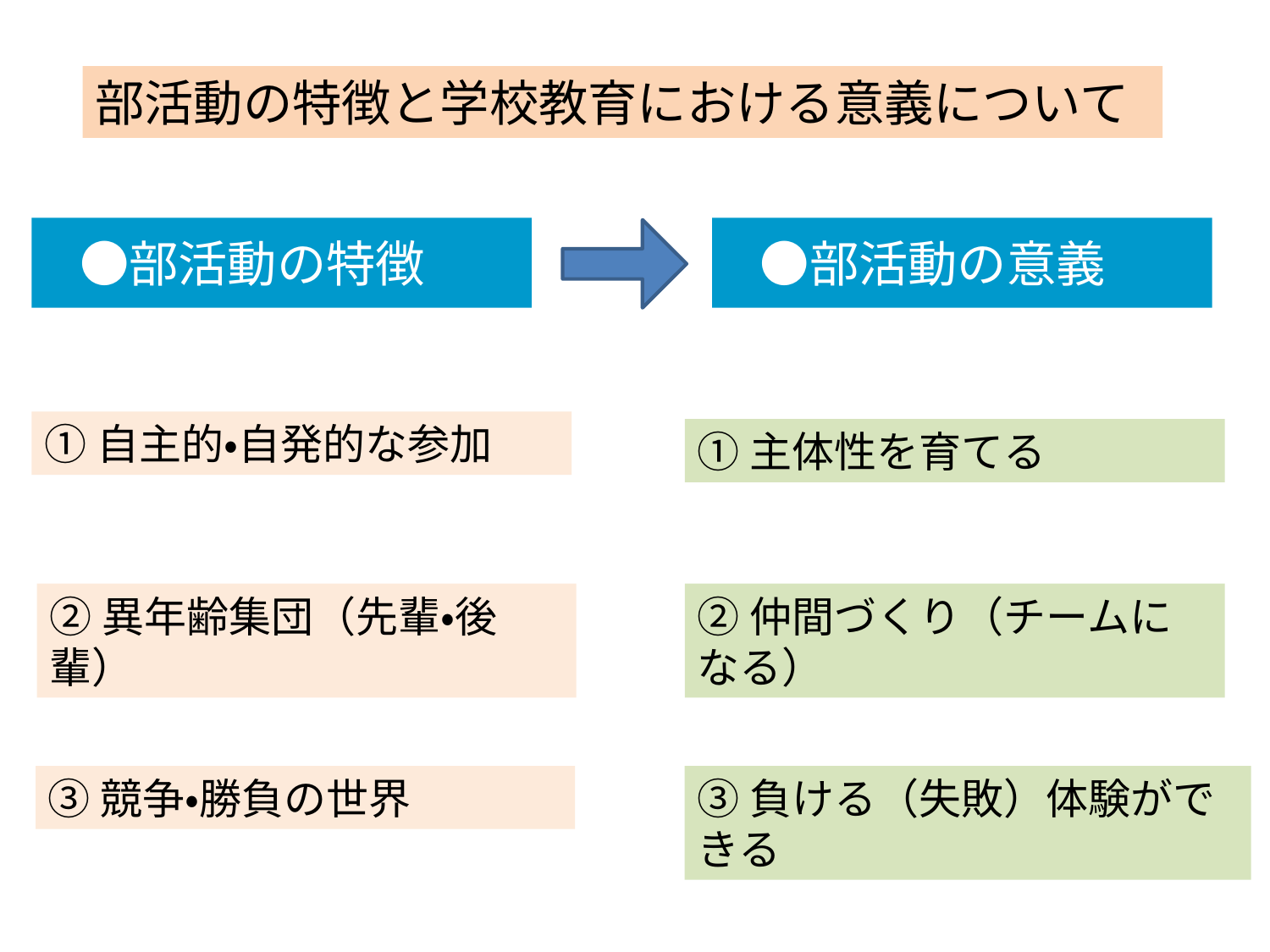

部活動の特徴と学校教育における意義について

　●部活動の特徴
　●部活動の意義
①自主的・自発的な参加
①主体性を育てる
②仲間づくり（チームになる）
②異年齢集団（先輩・後輩）
③競争・勝負の世界
③負ける（失敗）体験ができる